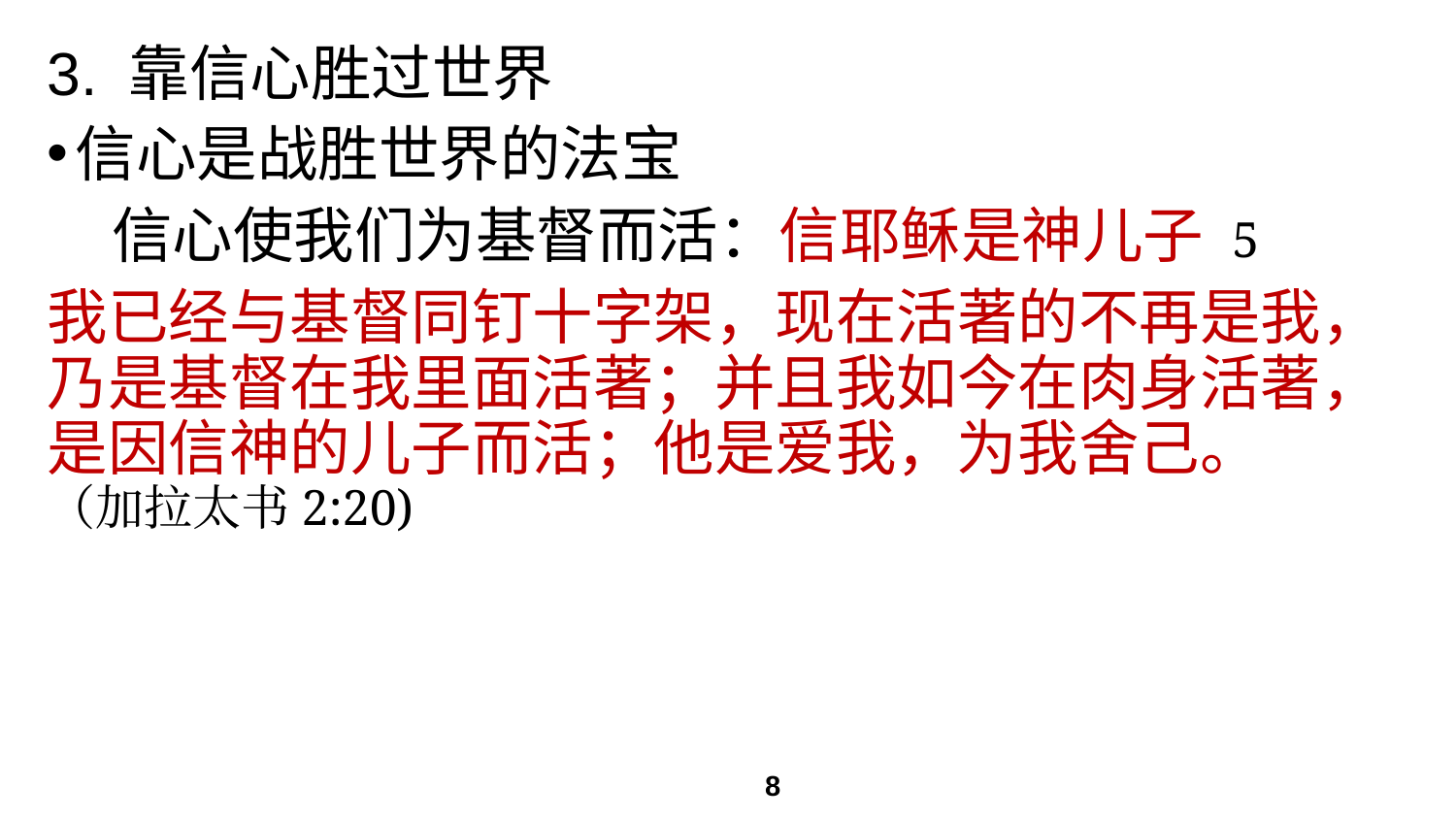

# 3. 靠信心胜过世界
信心是战胜世界的法宝
   信心使我们为基督而活：信耶稣是神儿子 5
我已经与基督同钉十字架，现在活著的不再是我，乃是基督在我里面活著；并且我如今在肉身活著，是因信神的儿子而活；他是爱我，为我舍己。
（加拉太书2:20)

8